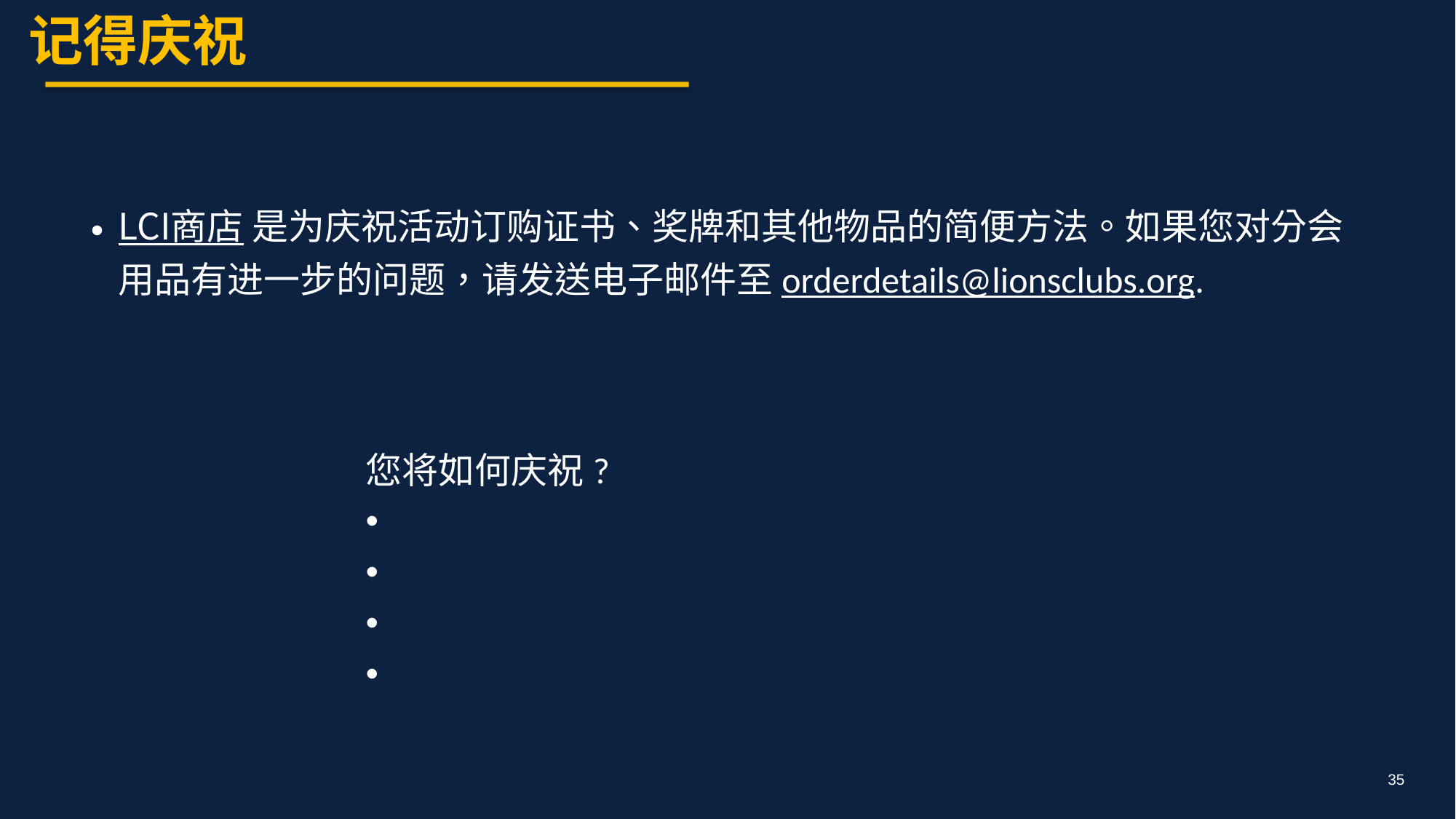

记得庆祝

LCI商店 是为庆祝活动订购证书、奖牌和其他物品的简便方法。如果您对分会用品有进一步的问题，请发送电子邮件至orderdetails@lionsclubs.org.
您将如何庆祝?

35